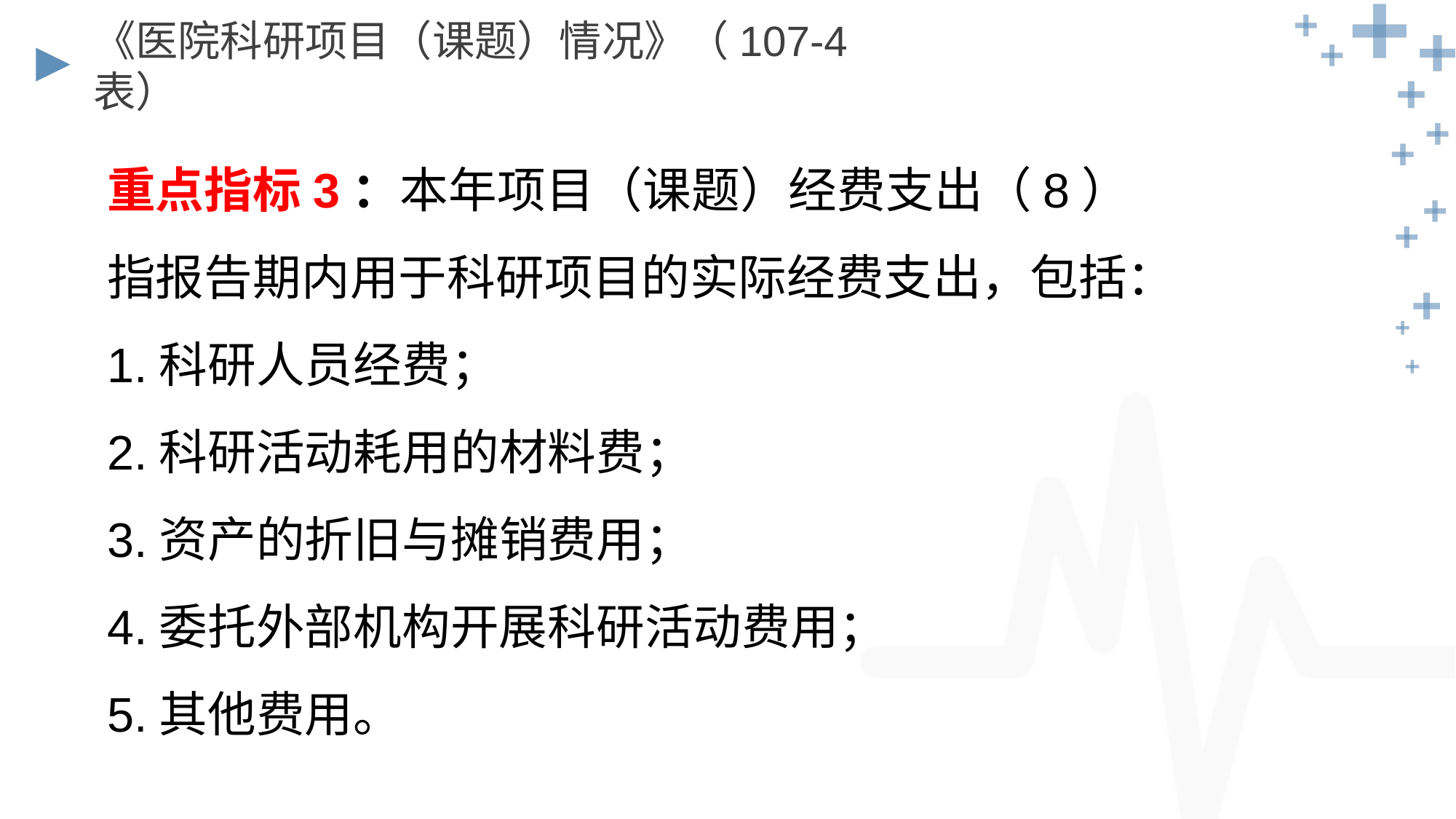

《医院科研项目（课题）情况》（107-4表）

重点指标3：本年项目（课题）经费支出（8）
指报告期内用于科研项目的实际经费支出，包括：
1.科研人员经费；
2.科研活动耗用的材料费；
3.资产的折旧与摊销费用；
4.委托外部机构开展科研活动费用；
5.其他费用。